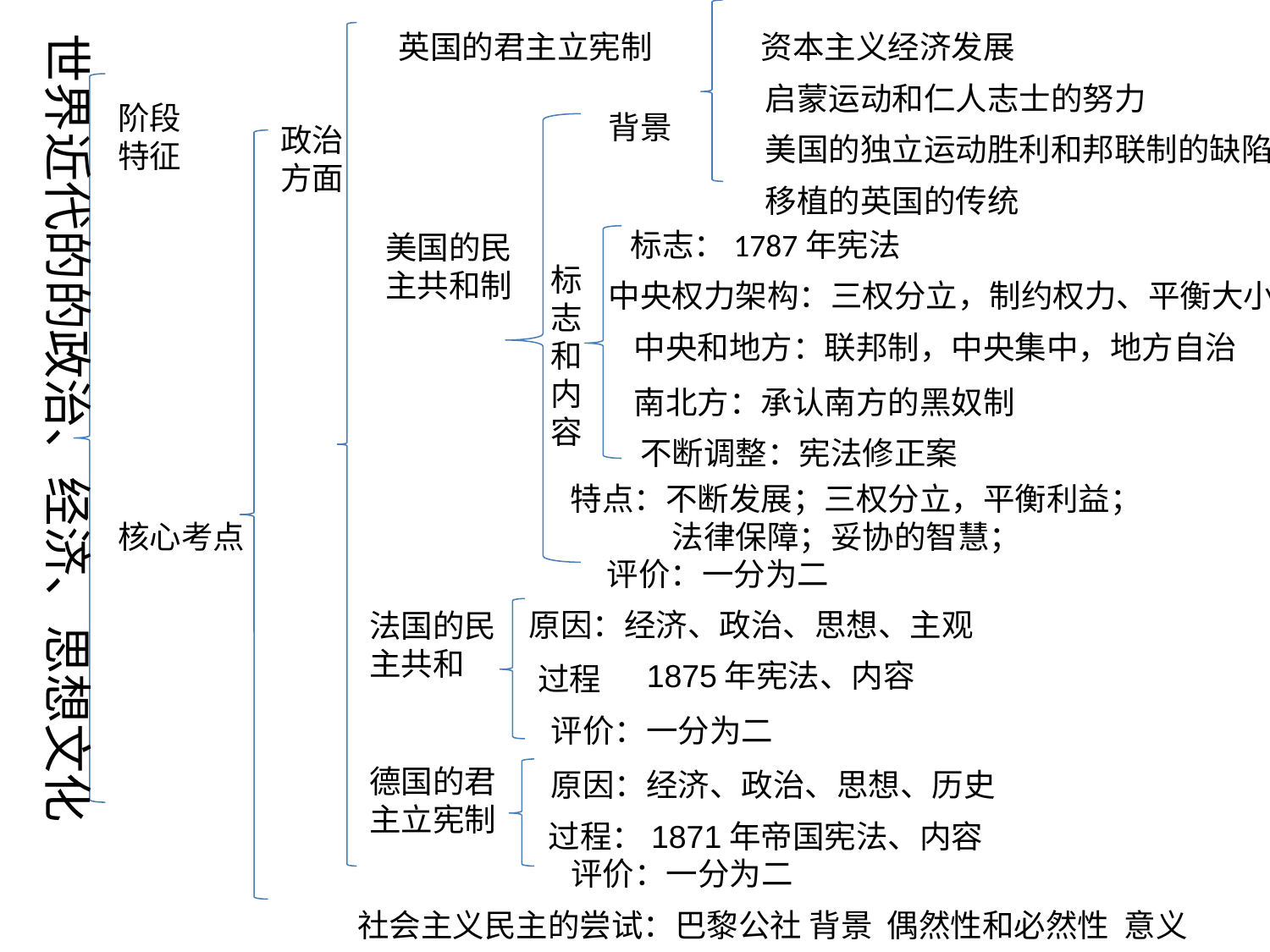

世界近代的的政治、经济、思想文化
英国的君主立宪制
资本主义经济发展

启蒙运动和仁人志士的努力

阶段
特征
背景
政治
方面

美国的独立运动胜利和邦联制的缺陷

移植的英国的传统
标志：1787年宪法
美国的民
主共和制

标志和内容
中央权力架构：三权分立，制约权力、平衡大小
中央和地方：联邦制，中央集中，地方自治
南北方：承认南方的黑奴制
不断调整：宪法修正案
特点：不断发展；三权分立，平衡利益；
             法律保障；妥协的智慧；
核心考点
评价：一分为二

原因：经济、政治、思想、主观
法国的民
主共和
1875年宪法、内容
过程
评价：一分为二
德国的君
主立宪制

原因：经济、政治、思想、历史
过程：1871年帝国宪法、内容
评价：一分为二
社会主义民主的尝试：巴黎公社 背景  偶然性和必然性  意义